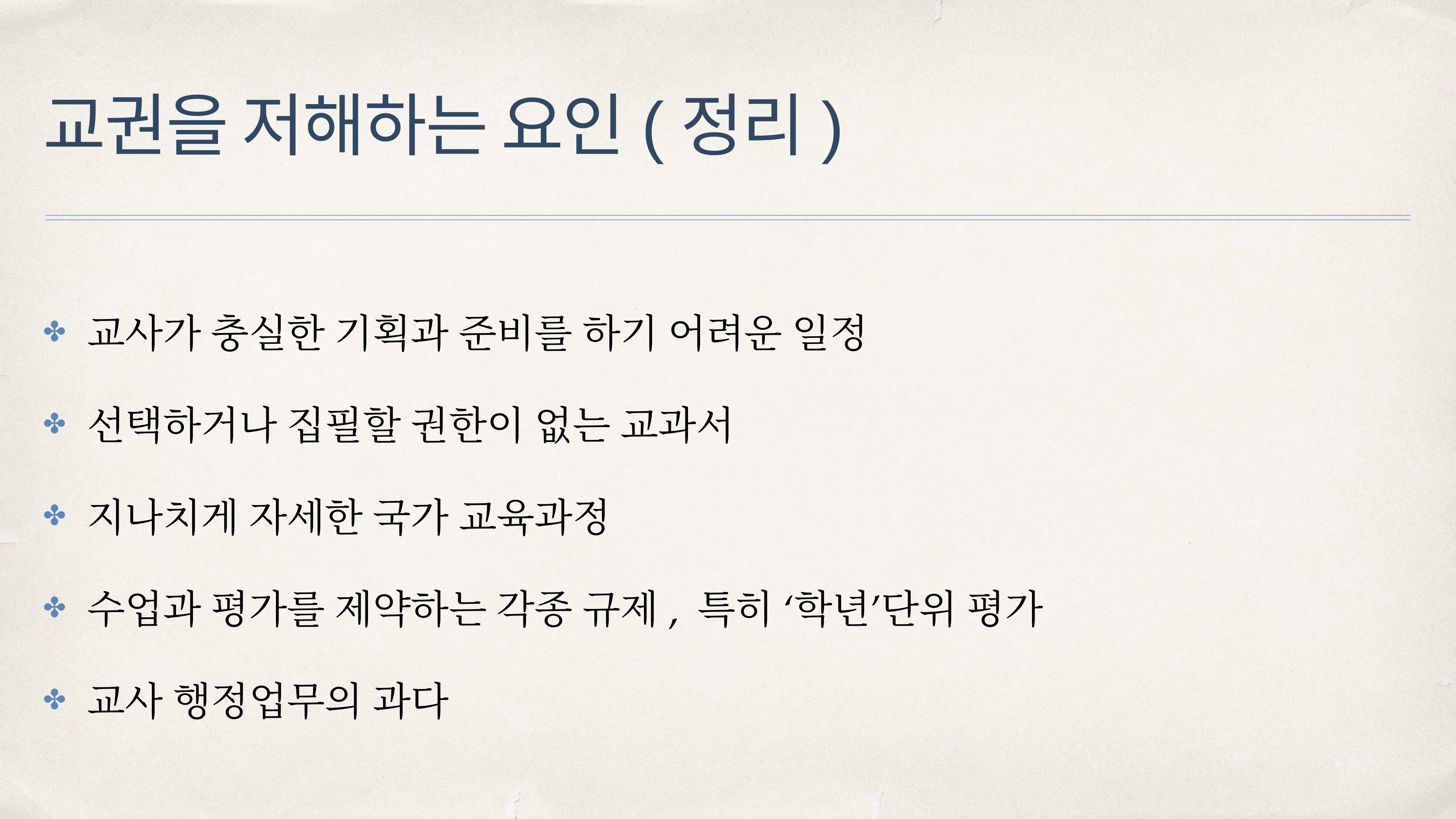

# 교권을 저해하는 요인(정리)
교사가 충실한 기획과 준비를 하기 어려운 일정
선택하거나 집필할 권한이 없는 교과서
지나치게 자세한 국가 교육과정
수업과 평가를 제약하는 각종 규제, 특히 ‘학년’단위 평가
교사 행정업무의 과다